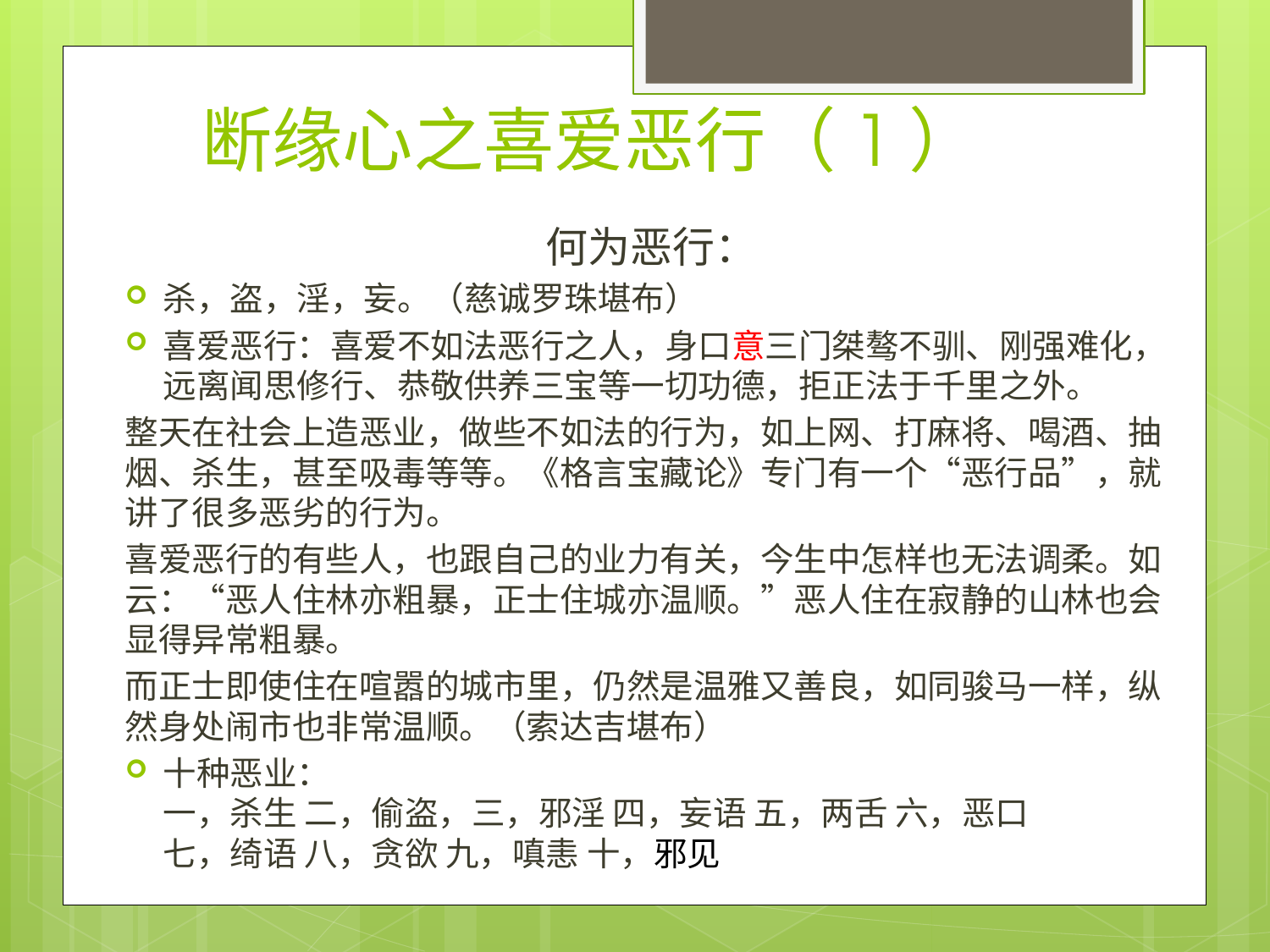

# 断缘心之喜爱恶行（1）
何为恶行：
杀，盗，淫，妄。（慈诚罗珠堪布）
喜爱恶行：喜爱不如法恶行之人，身口意三门桀骜不驯、刚强难化，远离闻思修行、恭敬供养三宝等一切功德，拒正法于千里之外。
整天在社会上造恶业，做些不如法的行为，如上网、打麻将、喝酒、抽烟、杀生，甚至吸毒等等。《格言宝藏论》专门有一个“恶行品”，就讲了很多恶劣的行为。
喜爱恶行的有些人，也跟自己的业力有关，今生中怎样也无法调柔。如云：“恶人住林亦粗暴，正士住城亦温顺。”恶人住在寂静的山林也会显得异常粗暴。
而正士即使住在喧嚣的城市里，仍然是温雅又善良，如同骏马一样，纵然身处闹市也非常温顺。（索达吉堪布）
十种恶业：
一，杀生 二，偷盗，三，邪淫 四，妄语 五，两舌 六，恶口
七，绮语 八，贪欲 九，嗔恚 十，邪见